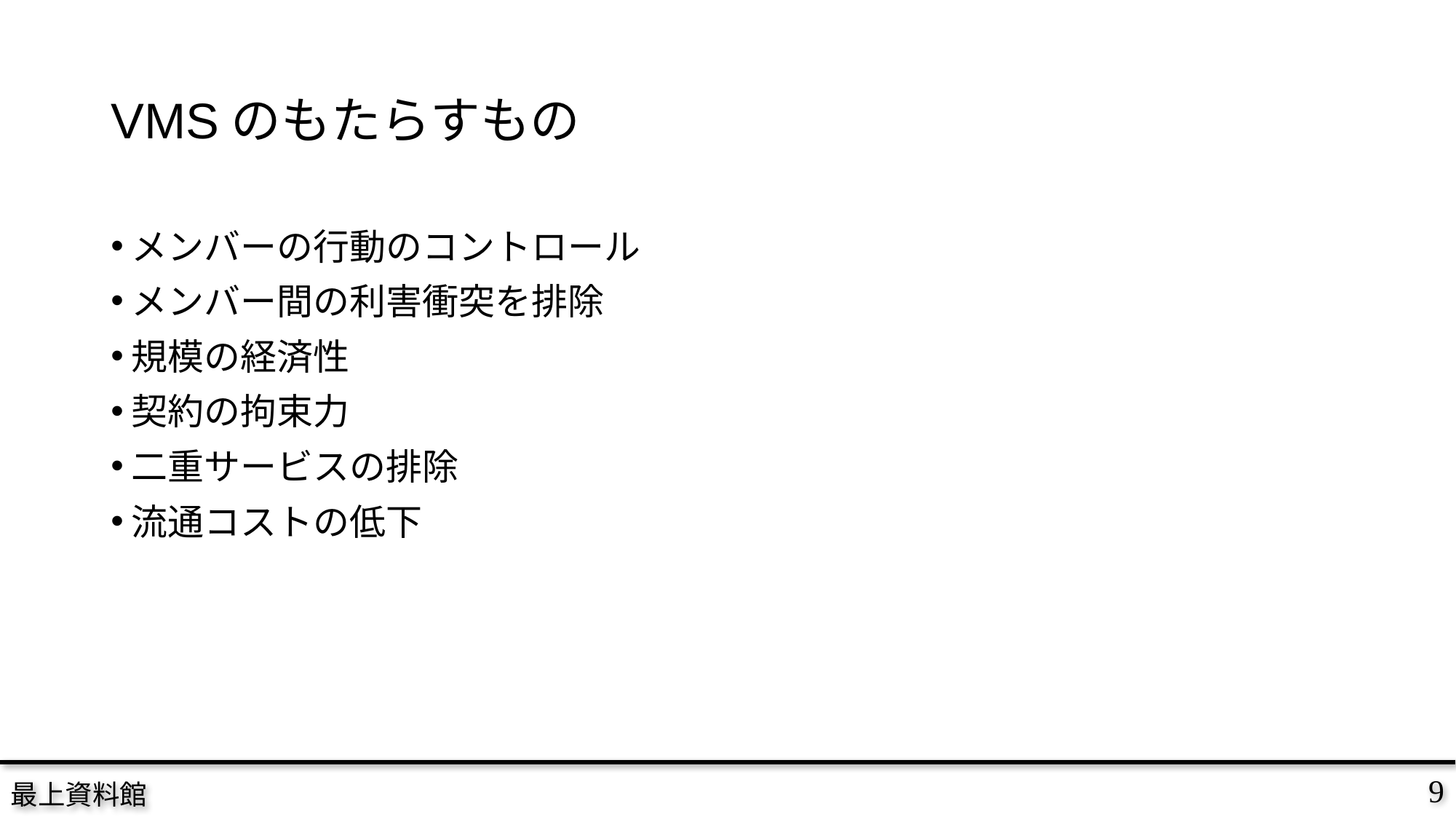

# VMSのもたらすもの
メンバーの行動のコントロール
メンバー間の利害衝突を排除
規模の経済性
契約の拘束力
二重サービスの排除
流通コストの低下